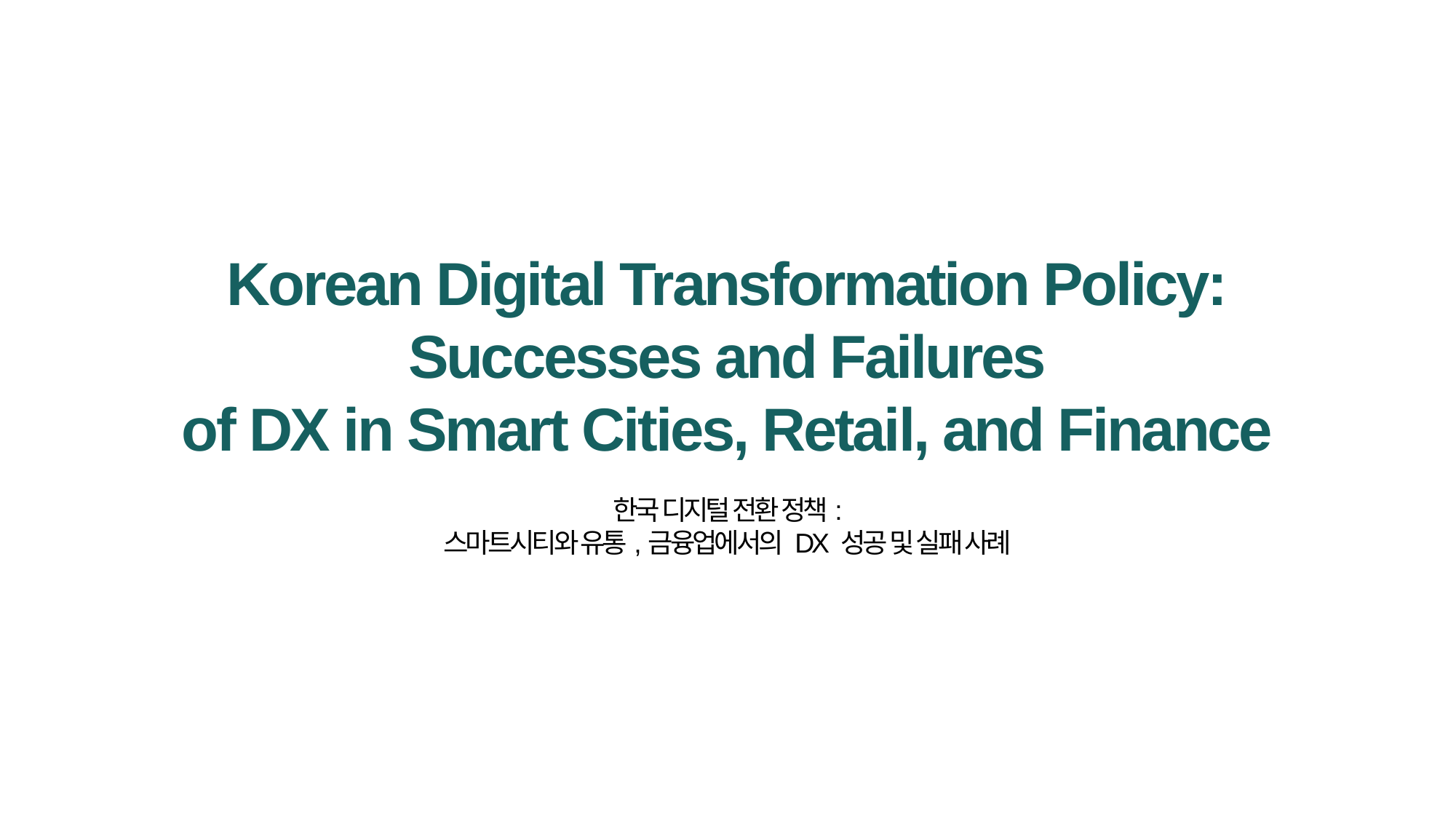

Korean Digital Transformation Policy:
Successes and Failures
of DX in Smart Cities, Retail, and Finance
한국 디지털 전환 정책:
스마트시티와 유통,금융업에서의 DX 성공 및 실패 사례